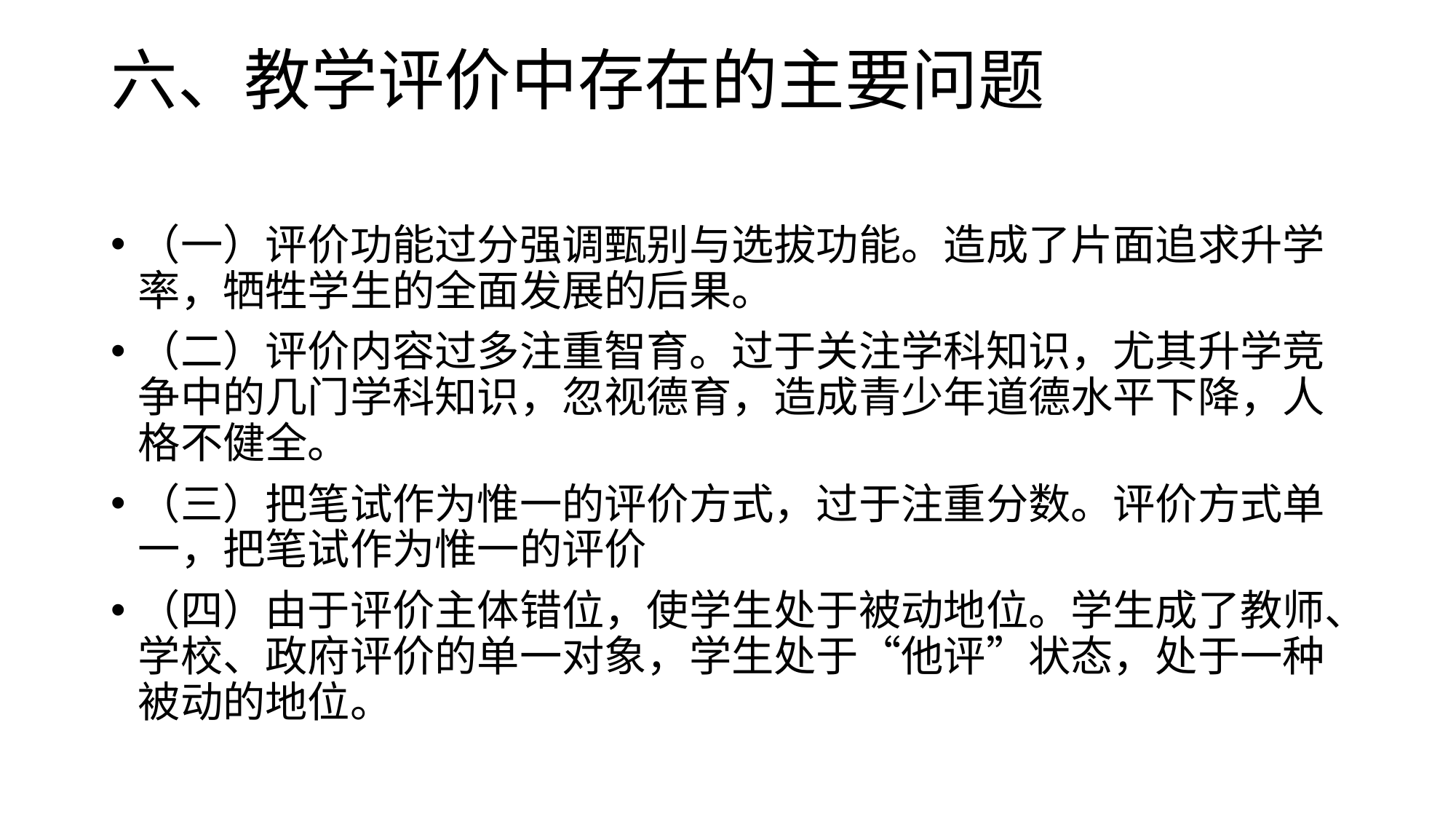

# 六、教学评价中存在的主要问题
（一）评价功能过分强调甄别与选拔功能。造成了片面追求升学率，牺牲学生的全面发展的后果。
（二）评价内容过多注重智育。过于关注学科知识，尤其升学竞争中的几门学科知识，忽视德育，造成青少年道德水平下降，人格不健全。
（三）把笔试作为惟一的评价方式，过于注重分数。评价方式单一，把笔试作为惟一的评价
（四）由于评价主体错位，使学生处于被动地位。学生成了教师、学校、政府评价的单一对象，学生处于“他评”状态，处于一种被动的地位。